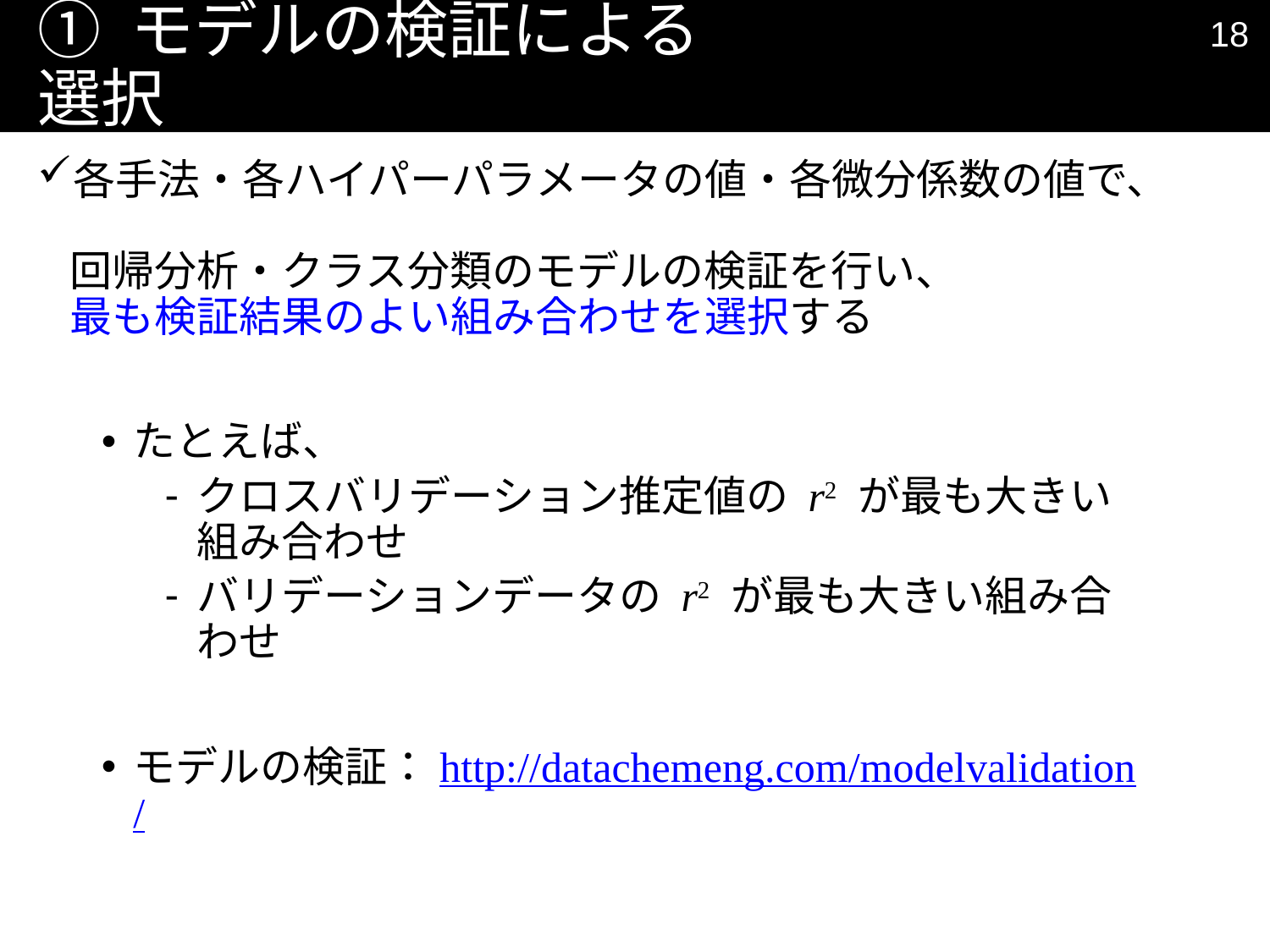

18
# ① モデルの検証による選択
各手法・各ハイパーパラメータの値・各微分係数の値で、
回帰分析・クラス分類のモデルの検証を行い、
最も検証結果のよい組み合わせを選択する

たとえば、
クロスバリデーション推定値の r2 が最も大きい組み合わせ
バリデーションデータの r2 が最も大きい組み合わせ

モデルの検証：http://datachemeng.com/modelvalidation/